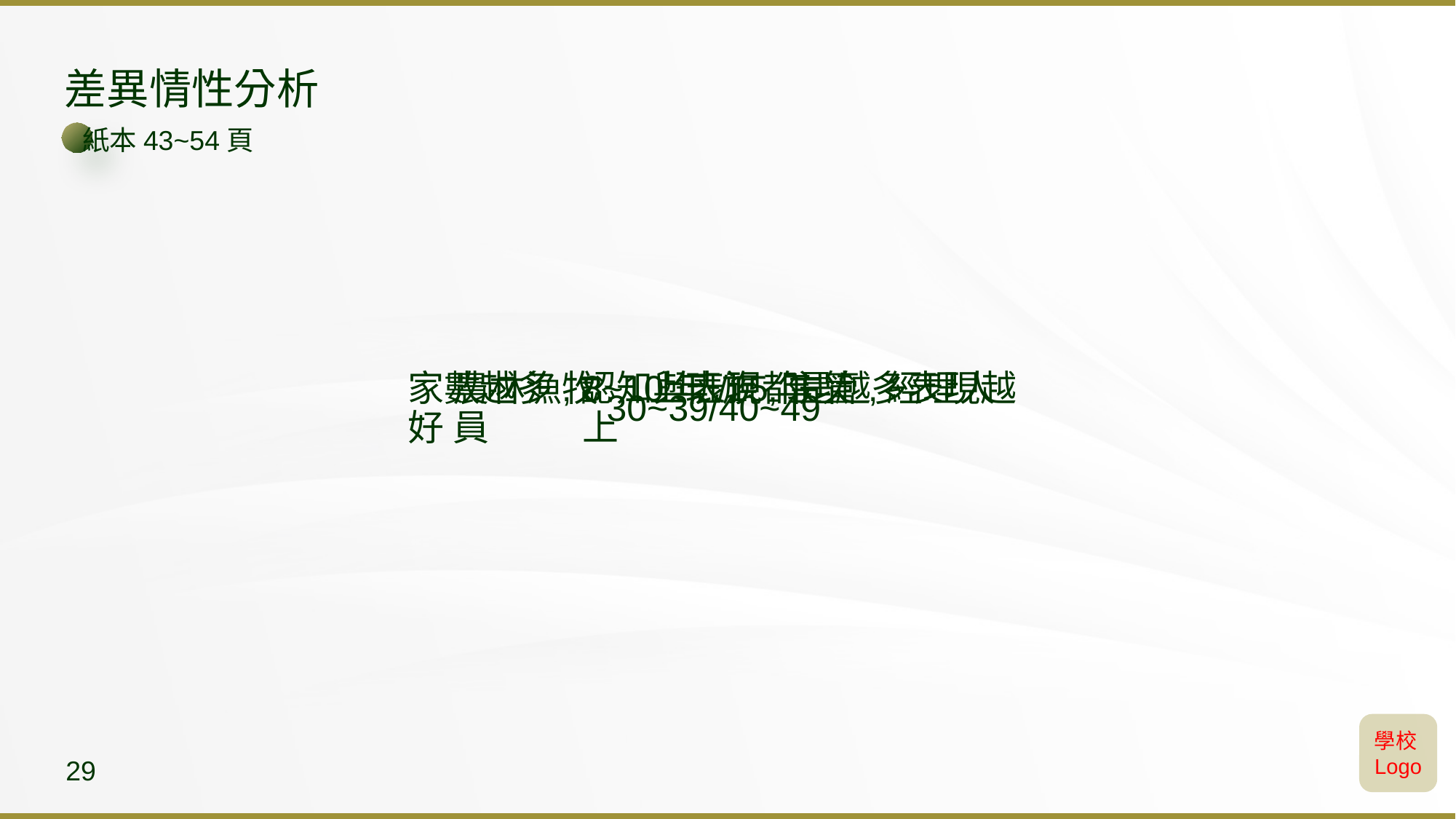

差異情性分析
紙本43~54頁

家數越多,認知與表現都是越多表現越好
農林漁牧     上班族,主管,經理人員
8~10年/15年以上
30~39/40~49
學校Logo
29